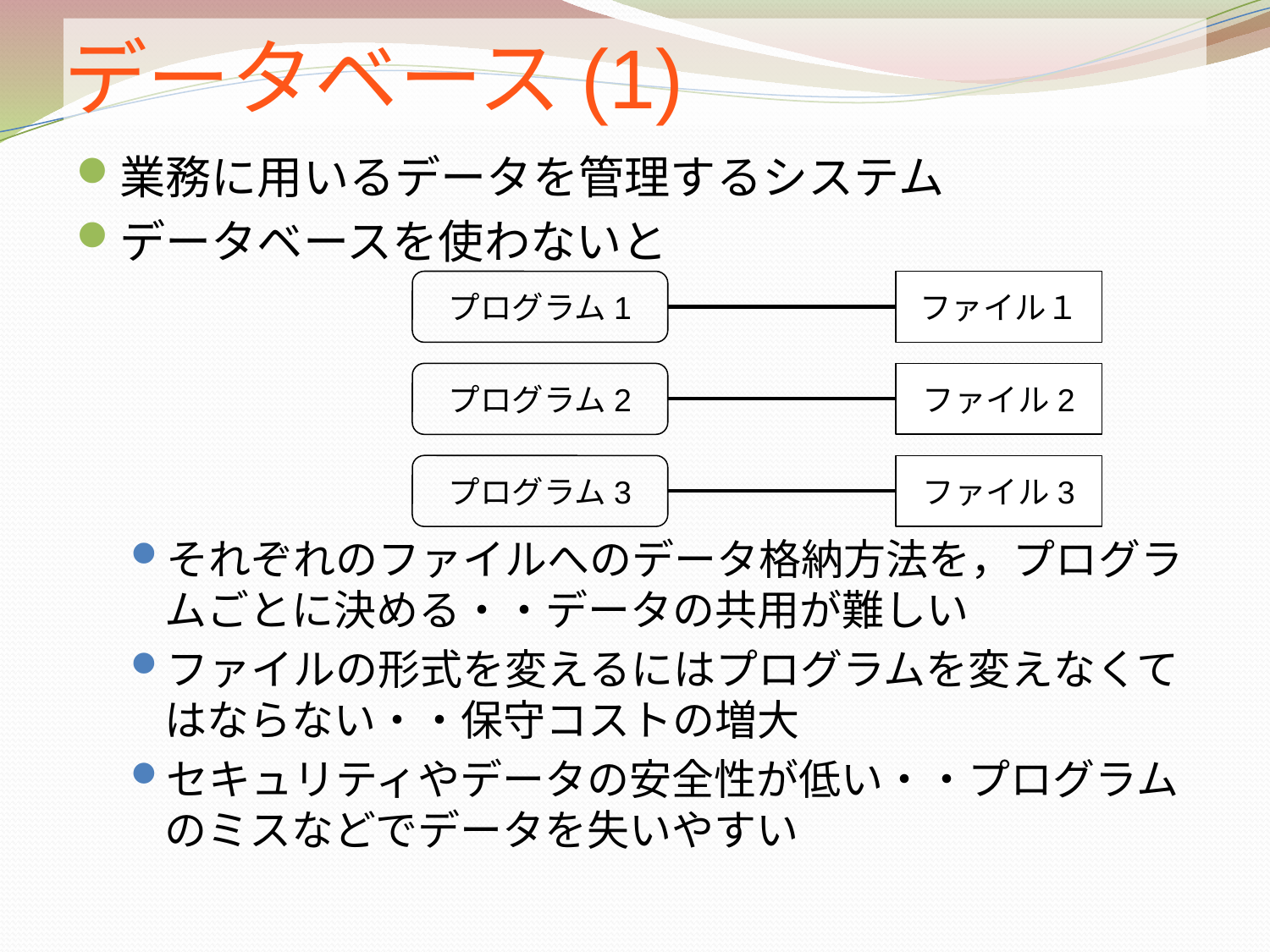

# データベース(1)
業務に用いるデータを管理するシステム
データベースを使わないと

それぞれのファイルへのデータ格納方法を，プログラムごとに決める・・データの共用が難しい
ファイルの形式を変えるにはプログラムを変えなくてはならない・・保守コストの増大
セキュリティやデータの安全性が低い・・プログラムのミスなどでデータを失いやすい
プログラム1
ファイル１
プログラム2
ファイル2
プログラム3
ファイル3